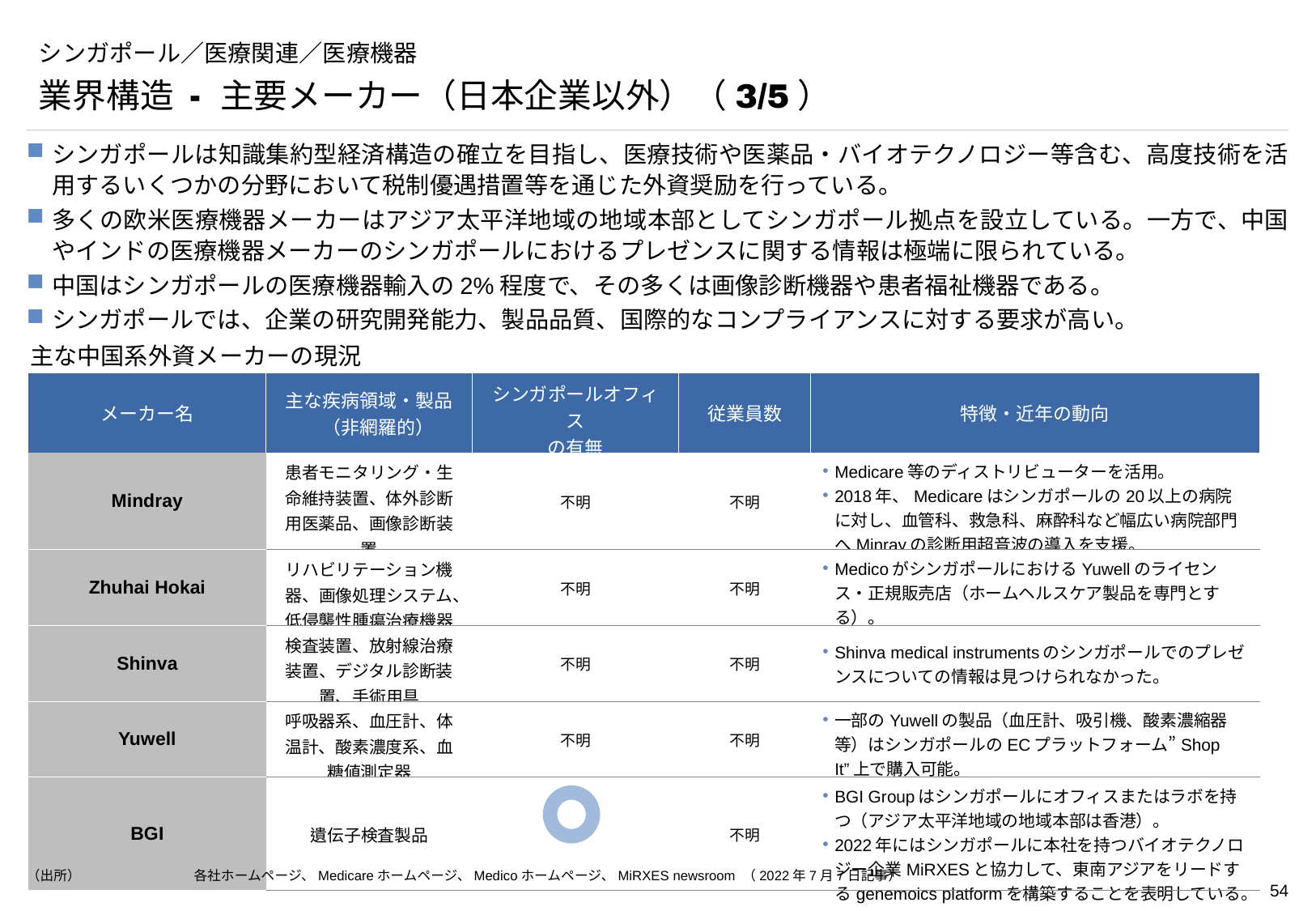

# シンガポール／医療関連／医療機器
業界構造 - 主要メーカー（日本企業以外）（3/5）
シンガポールは知識集約型経済構造の確立を目指し、医療技術や医薬品・バイオテクノロジー等含む、高度技術を活用するいくつかの分野において税制優遇措置等を通じた外資奨励を行っている。
多くの欧米医療機器メーカーはアジア太平洋地域の地域本部としてシンガポール拠点を設立している。一方で、中国やインドの医療機器メーカーのシンガポールにおけるプレゼンスに関する情報は極端に限られている。
中国はシンガポールの医療機器輸入の2%程度で、その多くは画像診断機器や患者福祉機器である。
シンガポールでは、企業の研究開発能力、製品品質、国際的なコンプライアンスに対する要求が高い。
主な中国系外資メーカーの現況
| メーカー名 | 主な疾病領域・製品　（非網羅的） | シンガポールオフィス の有無 | 従業員数 | 特徴・近年の動向 |
| --- | --- | --- | --- | --- |
| Mindray | 患者モニタリング・生命維持装置、体外診断用医薬品、画像診断装置 | 不明 | 不明 | Medicare等のディストリビューターを活用。 2018年、Medicareはシンガポールの20以上の病院に対し、血管科、救急科、麻酔科など幅広い病院部門へMinrayの診断用超音波の導入を支援。 |
| Zhuhai Hokai | リハビリテーション機器、画像処理システム、低侵襲性腫瘍治療機器 | 不明 | 不明 | MedicoがシンガポールにおけるYuwellのライセンス・正規販売店（ホームヘルスケア製品を専門とする）。 |
| Shinva | 検査装置、放射線治療装置、デジタル診断装置、手術用具 | 不明 | 不明 | Shinva medical instrumentsのシンガポールでのプレゼンスについての情報は見つけられなかった。 |
| Yuwell | 呼吸器系、血圧計、体温計、酸素濃度系、血糖値測定器 | 不明 | 不明 | 一部のYuwellの製品（血圧計、吸引機、酸素濃縮器等）はシンガポールのECプラットフォーム”Shop It”上で購入可能。 |
| BGI | 遺伝子検査製品 |  | 不明 | BGI Groupはシンガポールにオフィスまたはラボを持つ（アジア太平洋地域の地域本部は香港）。 2022年にはシンガポールに本社を持つバイオテクノロジー企業MiRXESと協力して、東南アジアをリードするgenemoics platformを構築することを表明している。 |

（出所）	各社ホームページ、Medicareホームページ、Medicoホームページ、MiRXES newsroom （2022年7月7日記事）